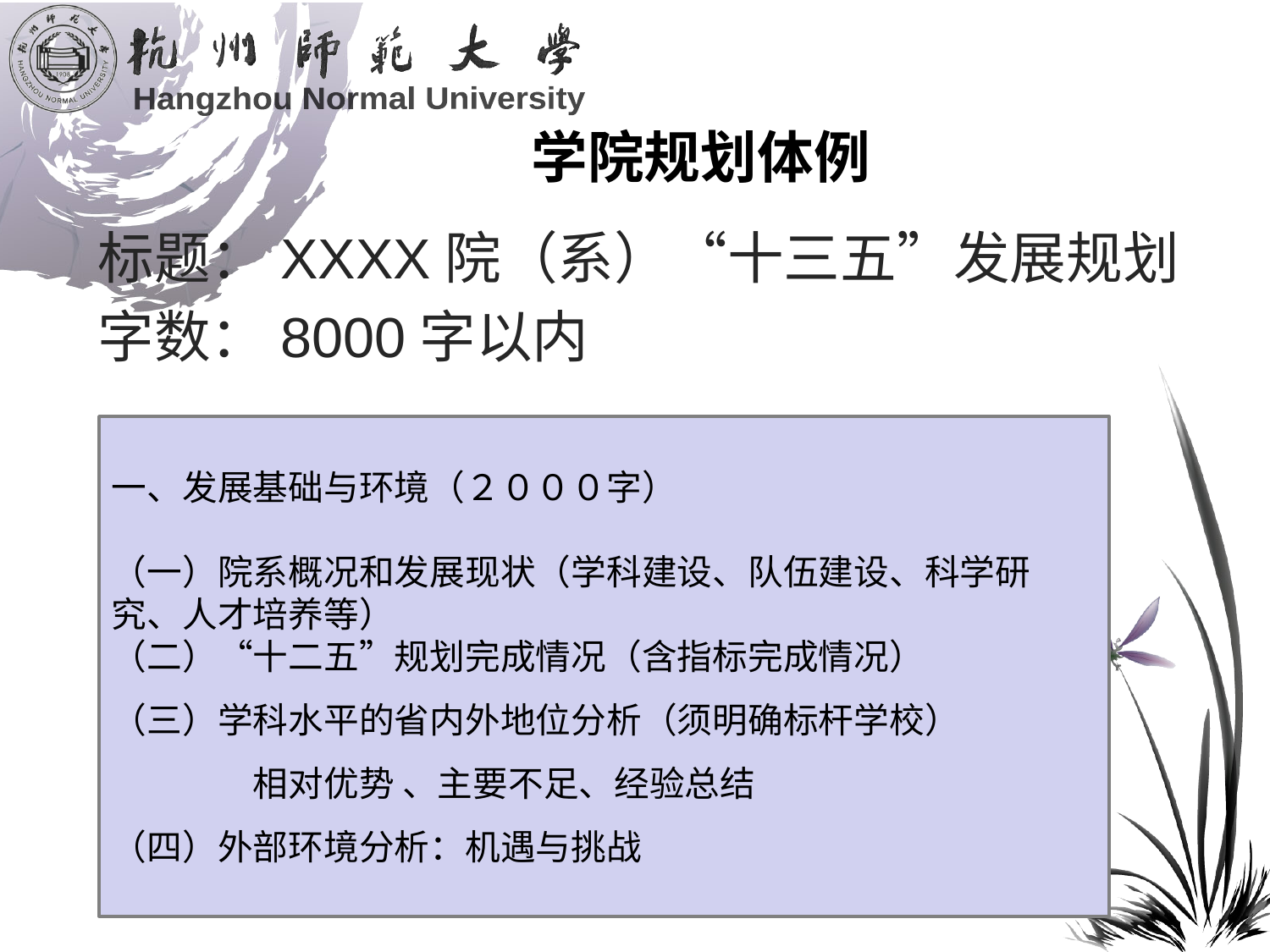

# 学院规划体例
标题：XXXX院（系）“十三五”发展规划
字数：8000字以内

一、发展基础与环境（２０００字）

（一）院系概况和发展现状（学科建设、队伍建设、科学研究、人才培养等）
（二）“十二五”规划完成情况（含指标完成情况）
（三）学科水平的省内外地位分析（须明确标杆学校）
　　　　相对优势 、主要不足、经验总结
（四）外部环境分析：机遇与挑战